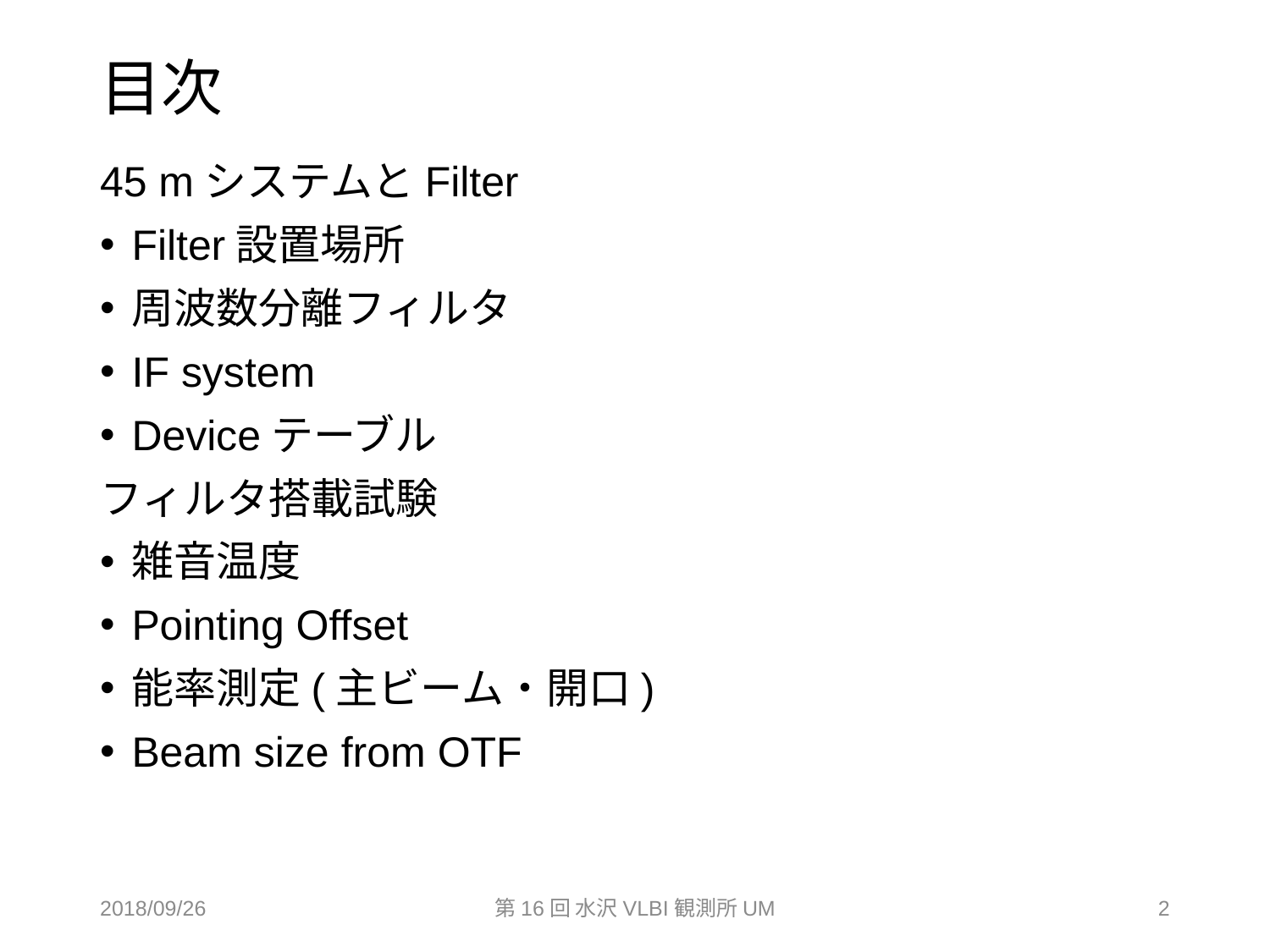

# 目次
45 mシステムとFilter
Filter設置場所
周波数分離フィルタ
IF system
Deviceテーブル
フィルタ搭載試験
雑音温度
Pointing Offset
能率測定(主ビーム・開口)
Beam size from OTF
2018/09/26
第16回 水沢VLBI観測所UM
2